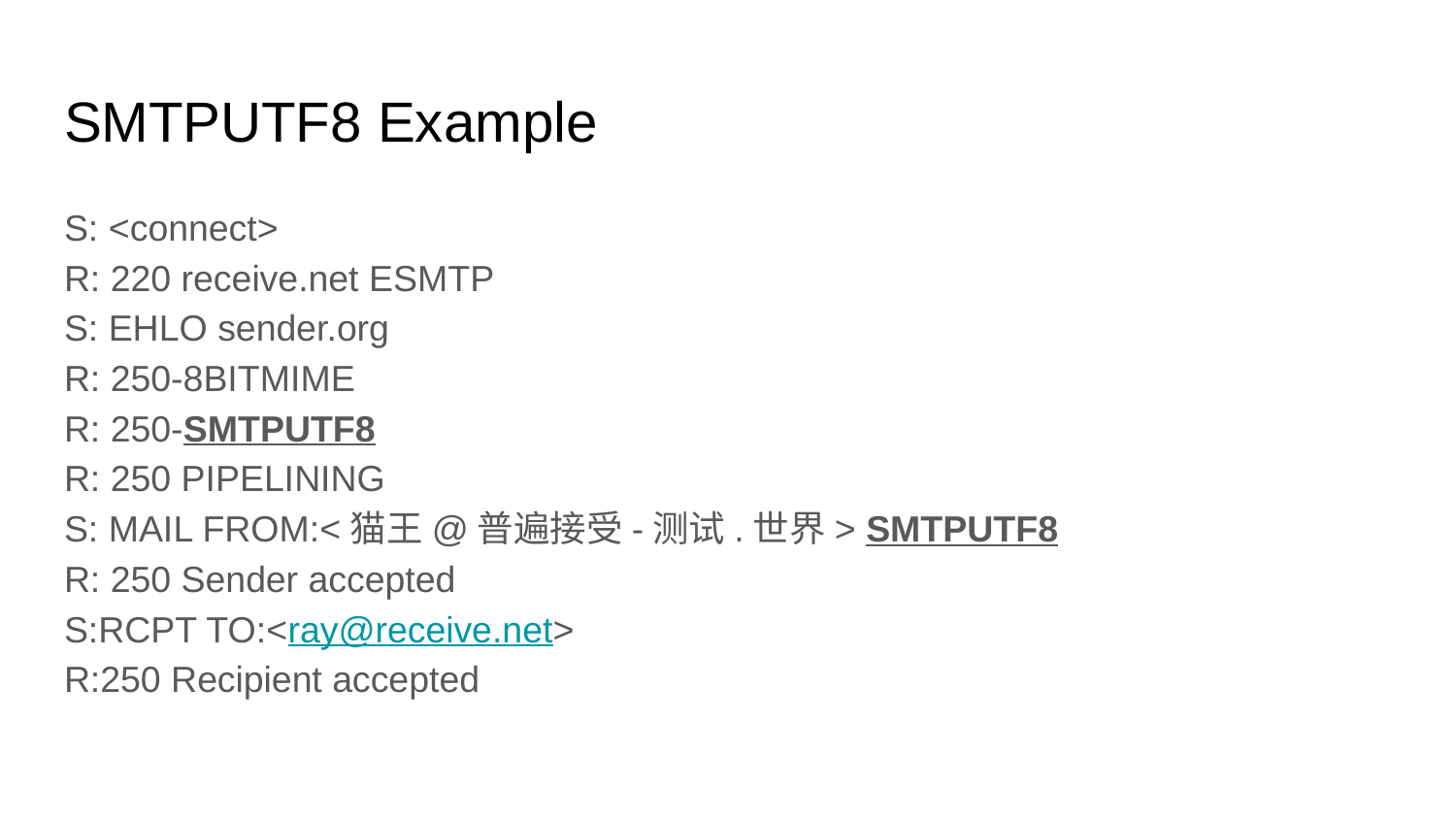

# SMTPUTF8 Example
S: <connect>
R: 220 receive.net ESMTP
S: EHLO sender.org
R: 250-8BITMIME
R: 250-SMTPUTF8
R: 250 PIPELINING
S: MAIL FROM:<猫王@普遍接受-测试.世界> SMTPUTF8
R: 250 Sender accepted
S:RCPT TO:<ray@receive.net>
R:250 Recipient accepted